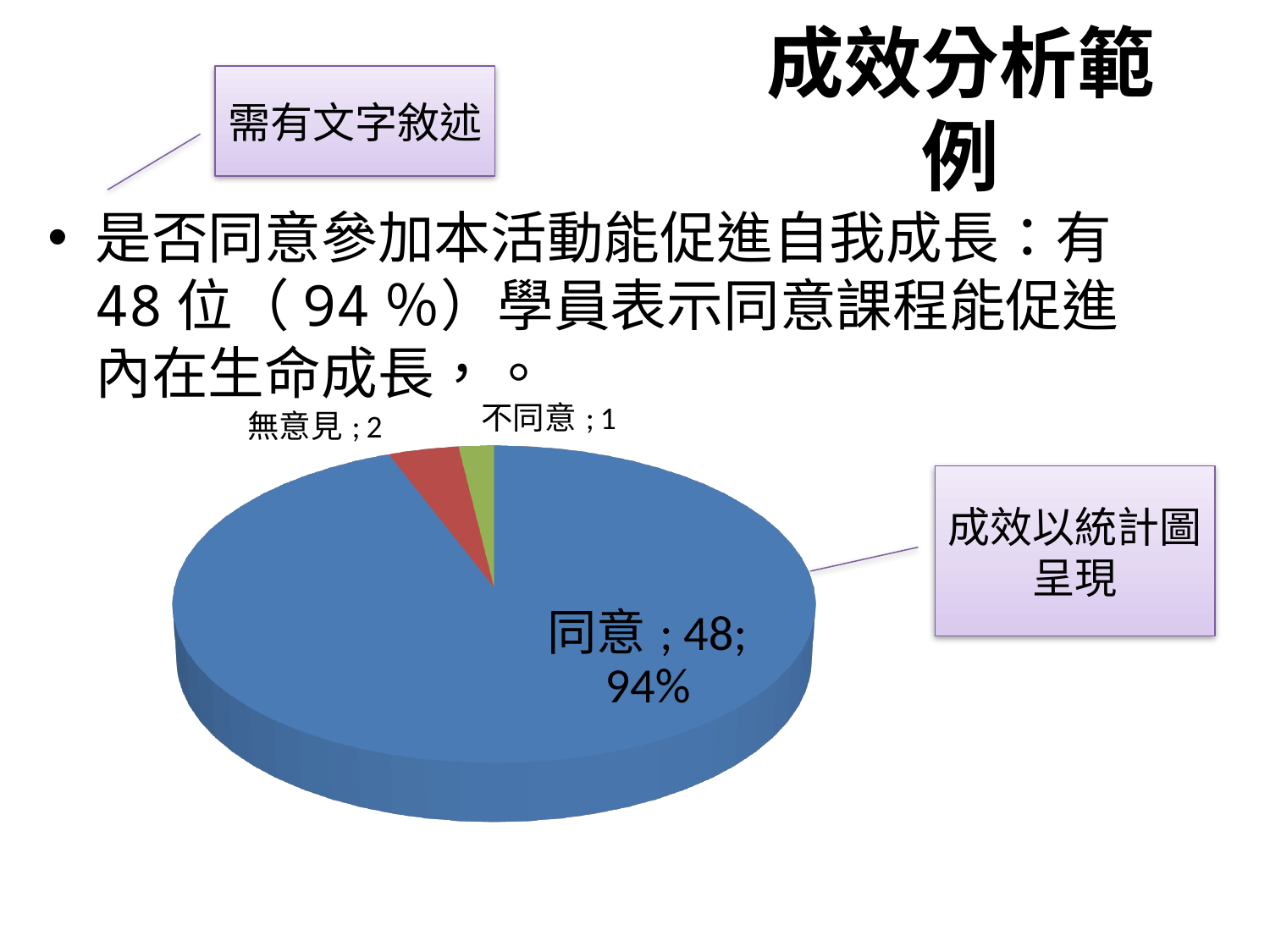

# 成效分析範例
需有文字敘述
是否同意參加本活動能促進自我成長：有48位（94％）學員表示同意課程能促進內在生命成長，。

[unsupported chart]

成效以統計圖呈現